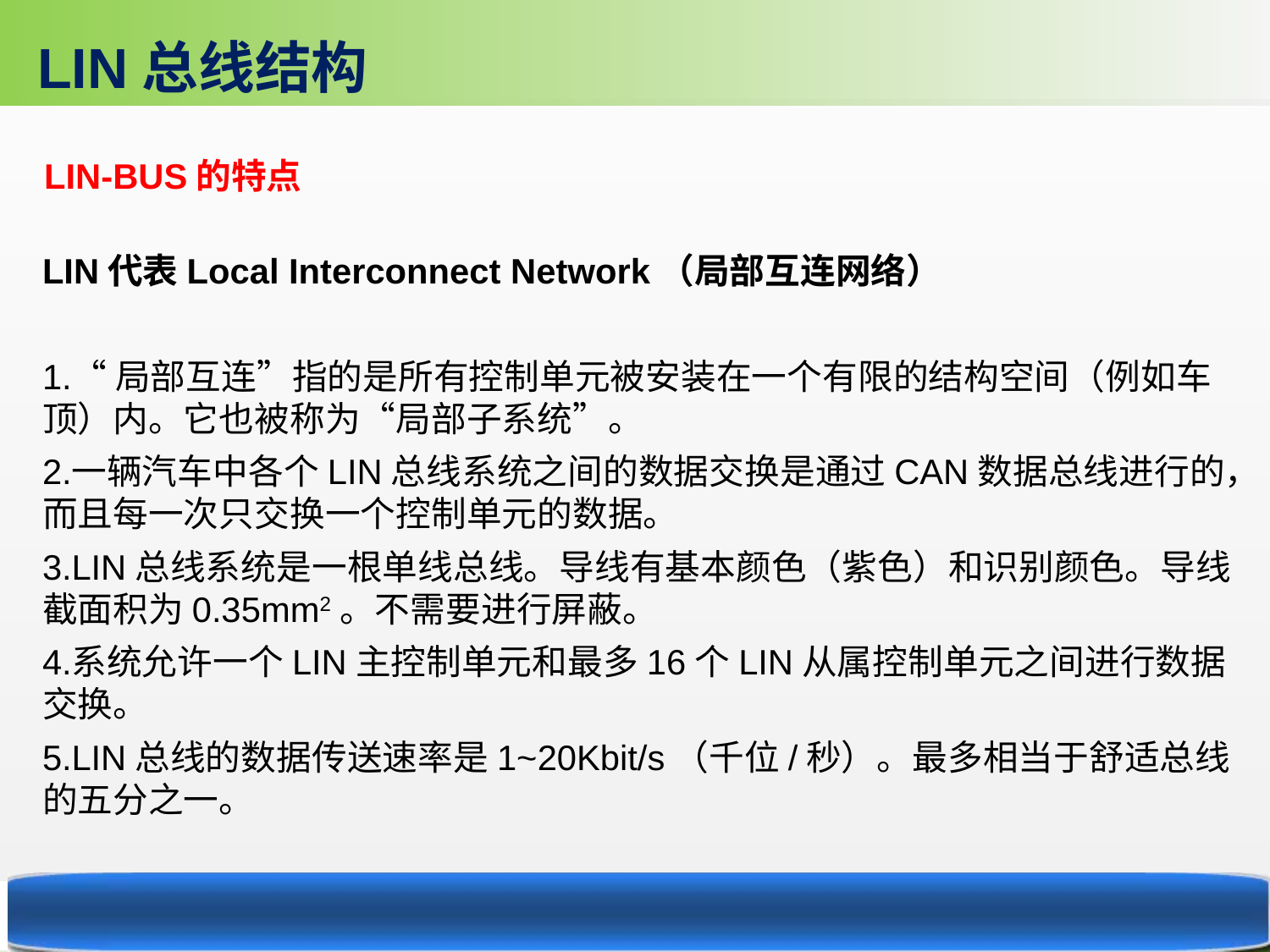

LIN总线结构
LIN-BUS的特点
LIN代表Local Interconnect Network（局部互连网络）

“局部互连”指的是所有控制单元被安装在一个有限的结构空间（例如车顶）内。它也被称为“局部子系统”。
一辆汽车中各个LIN总线系统之间的数据交换是通过CAN数据总线进行的，而且每一次只交换一个控制单元的数据。
LIN总线系统是一根单线总线。导线有基本颜色（紫色）和识别颜色。导线截面积为0.35mm2。不需要进行屏蔽。
系统允许一个LIN主控制单元和最多16个LIN从属控制单元之间进行数据交换。
LIN总线的数据传送速率是1~20Kbit/s（千位/秒）。最多相当于舒适总线的五分之一。